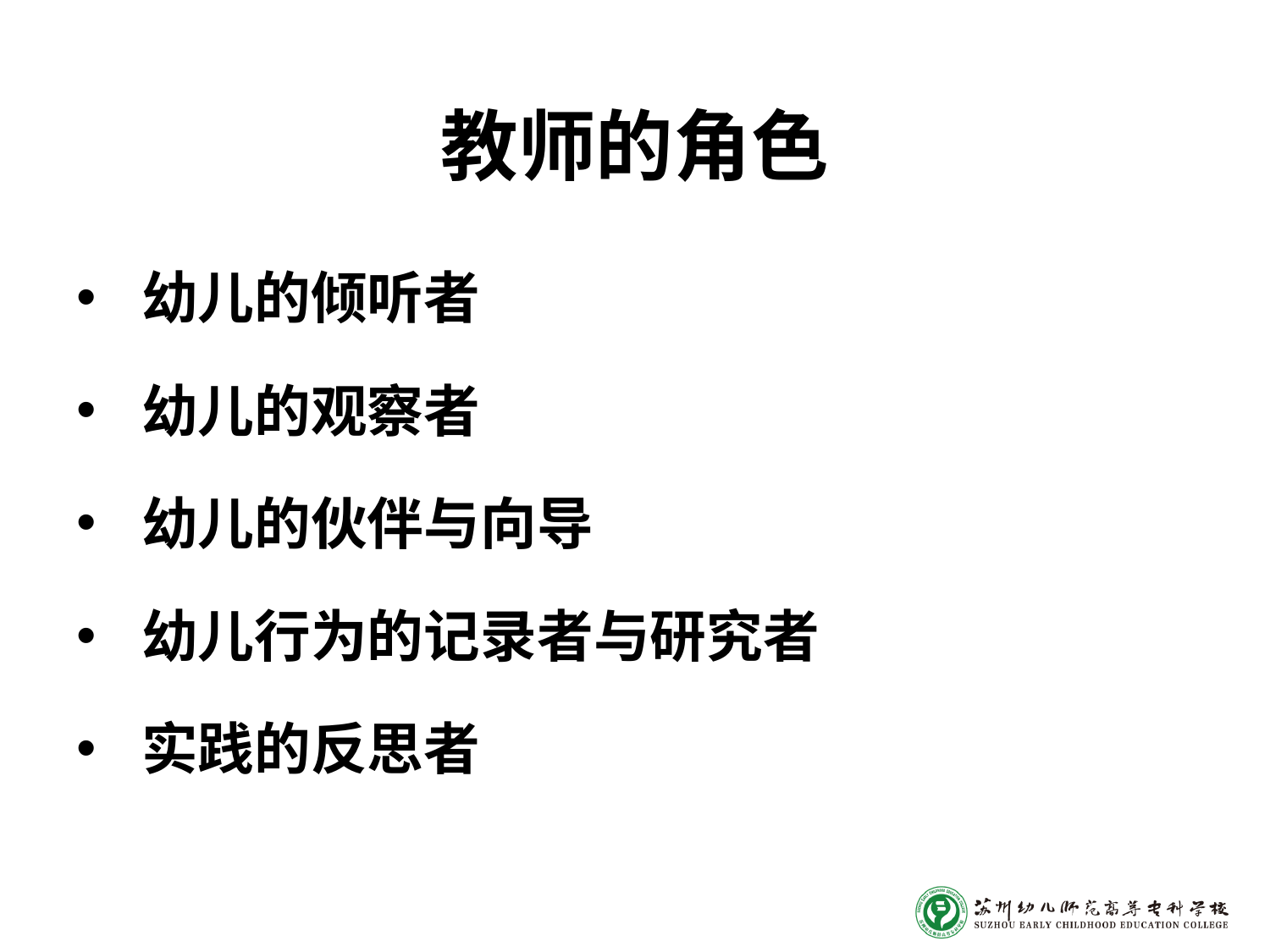

教师的角色
幼儿的倾听者
幼儿的观察者
幼儿的伙伴与向导
幼儿行为的记录者与研究者
实践的反思者